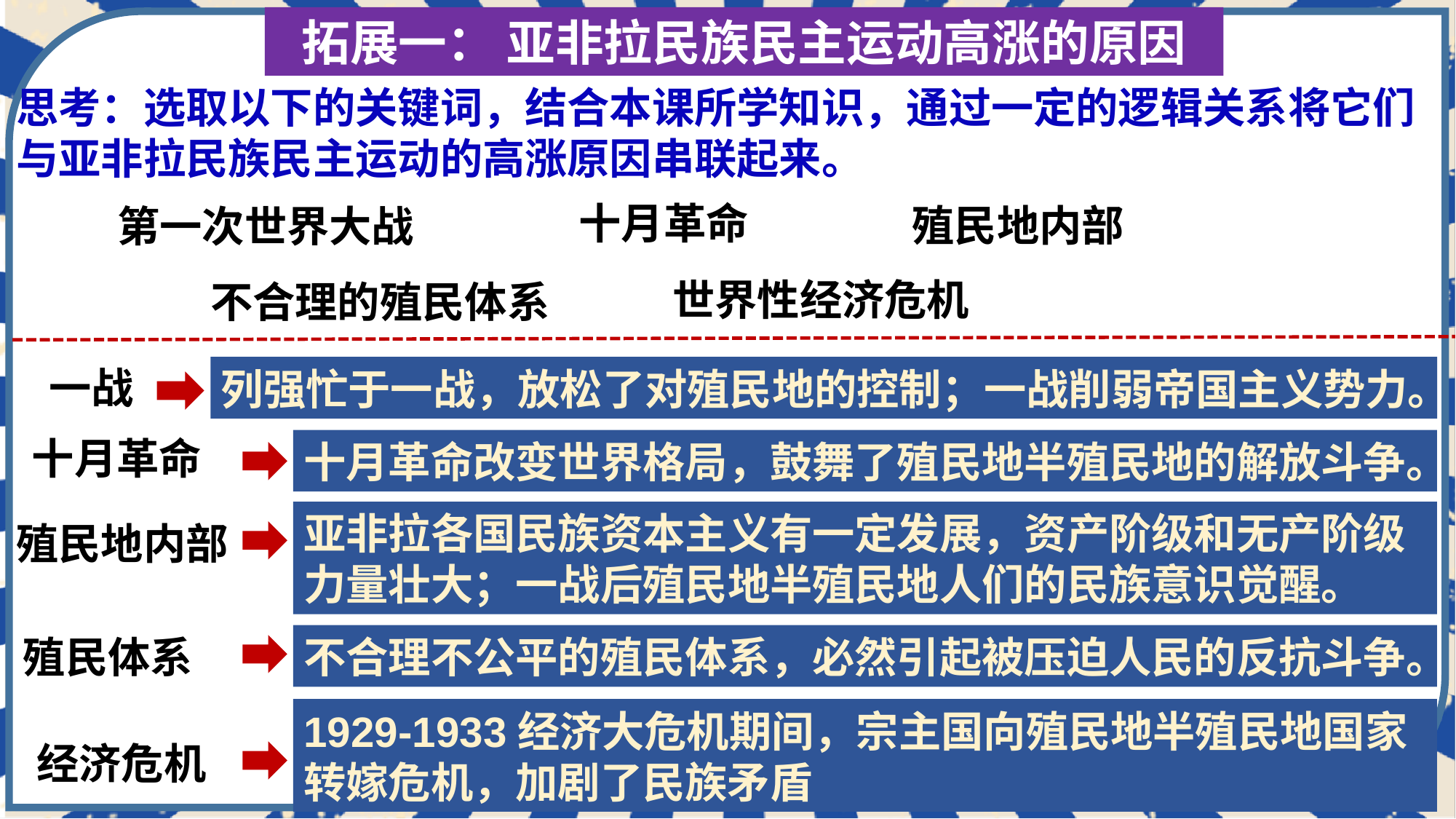

拓展一： 亚非拉民族民主运动高涨的原因
思考：选取以下的关键词，结合本课所学知识，通过一定的逻辑关系将它们与亚非拉民族民主运动的高涨原因串联起来。
十月革命
殖民地内部
第一次世界大战
世界性经济危机
不合理的殖民体系
一战
列强忙于一战，放松了对殖民地的控制；一战削弱帝国主义势力。

十月革命
十月革命改变世界格局，鼓舞了殖民地半殖民地的解放斗争。

亚非拉各国民族资本主义有一定发展，资产阶级和无产阶级力量壮大；一战后殖民地半殖民地人们的民族意识觉醒。

殖民地内部
不合理不公平的殖民体系，必然引起被压迫人民的反抗斗争。

殖民体系
1929-1933经济大危机期间，宗主国向殖民地半殖民地国家转嫁危机，加剧了民族矛盾

经济危机